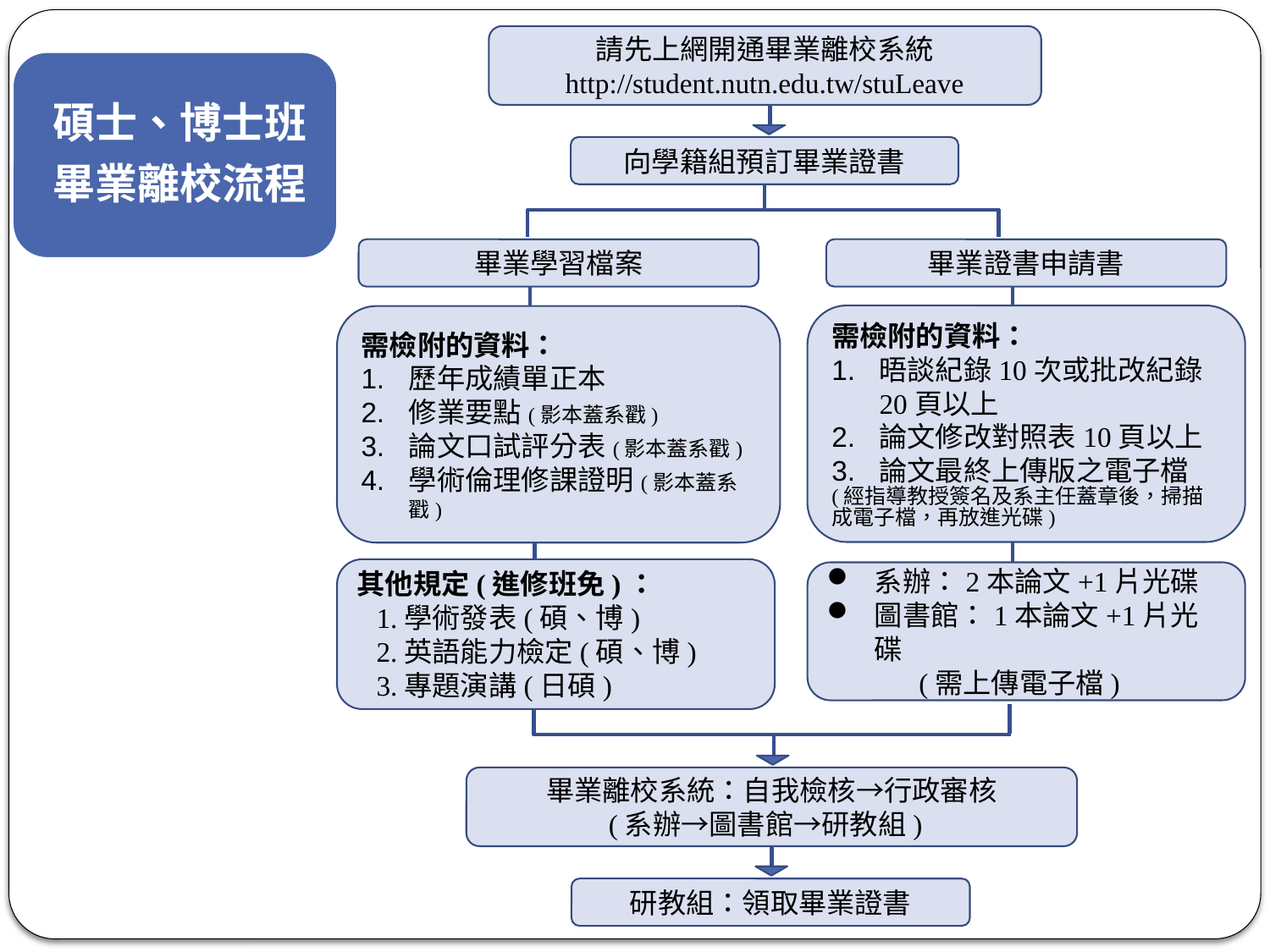

碩士、博士班
畢業離校流程
請先上網開通畢業離校系統
http://student.nutn.edu.tw/stuLeave

向學籍組預訂畢業證書
畢業證書申請書
需檢附的資料：
晤談紀錄10次或批改紀錄20頁以上
論文修改對照表10頁以上
論文最終上傳版之電子檔
(經指導教授簽名及系主任蓋章後，掃描成電子檔，再放進光碟)
系辦：2本論文+1片光碟
圖書館：1本論文+1片光碟
       (需上傳電子檔)
畢業學習檔案
需檢附的資料：
歷年成績單正本
修業要點(影本蓋系戳)
論文口試評分表(影本蓋系戳)
學術倫理修課證明(影本蓋系戳)
其他規定(進修班免)：
1.學術發表(碩、博)
2.英語能力檢定(碩、博)
3.專題演講(日碩)

畢業離校系統：自我檢核→行政審核
(系辦→圖書館→研教組)

研教組：領取畢業證書